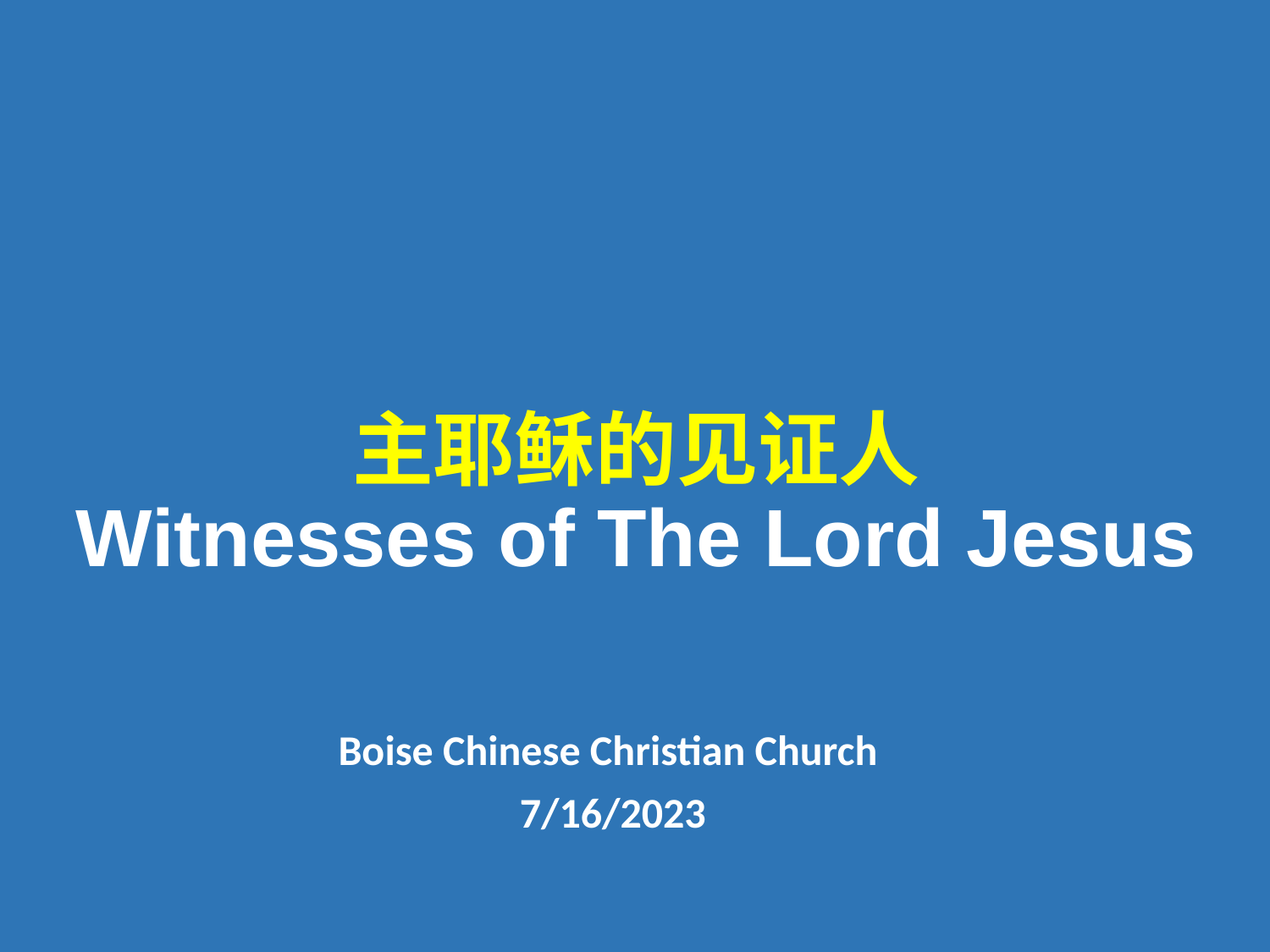

# 主耶稣的见证人 Witnesses of The Lord Jesus
Boise Chinese Christian Church
7/16/2023